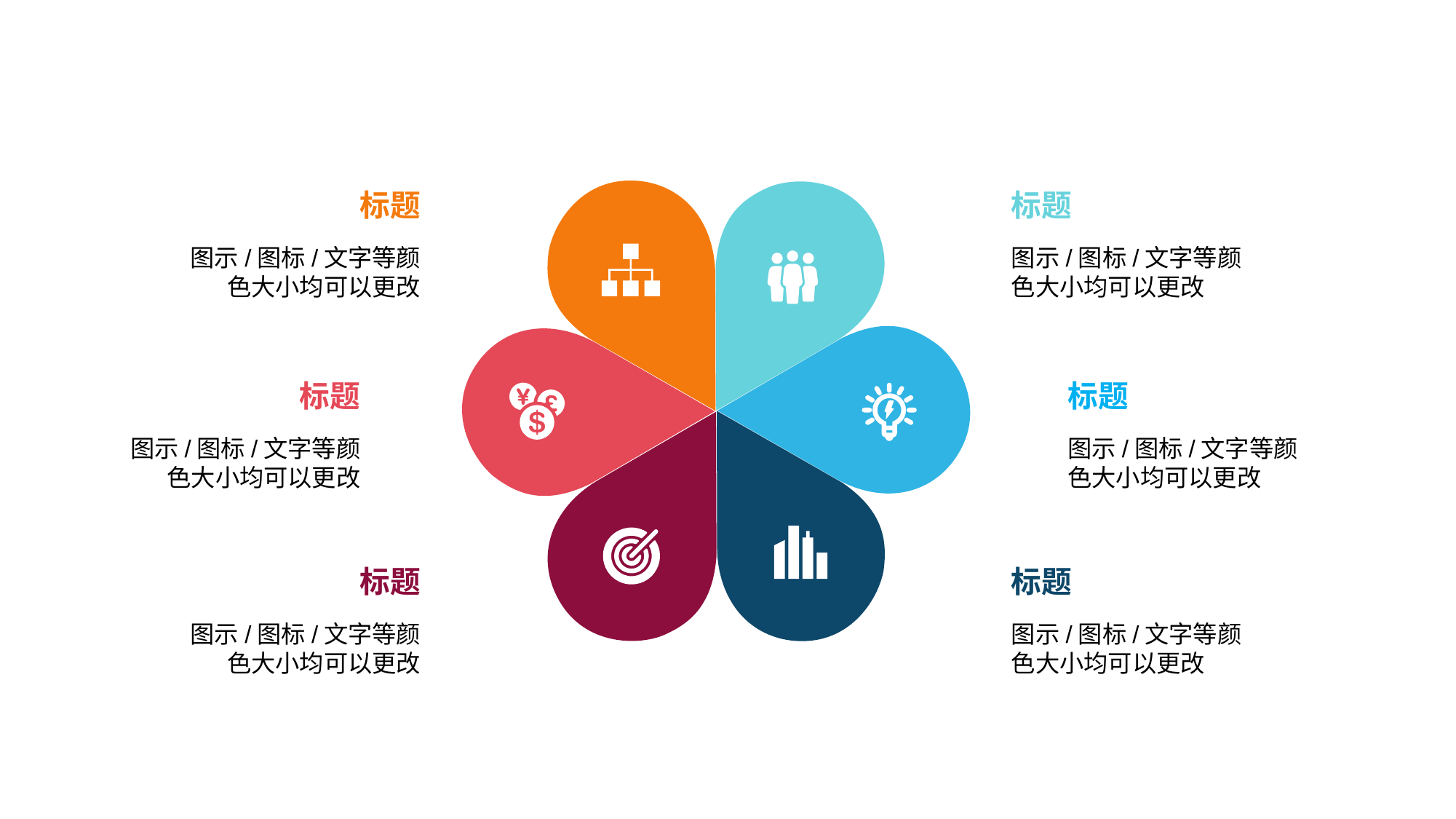

标题
标题

图示/图标/文字等颜色大小均可以更改
图示/图标/文字等颜色大小均可以更改

标题
标题

图示/图标/文字等颜色大小均可以更改
图示/图标/文字等颜色大小均可以更改

标题
标题
图示/图标/文字等颜色大小均可以更改
图示/图标/文字等颜色大小均可以更改